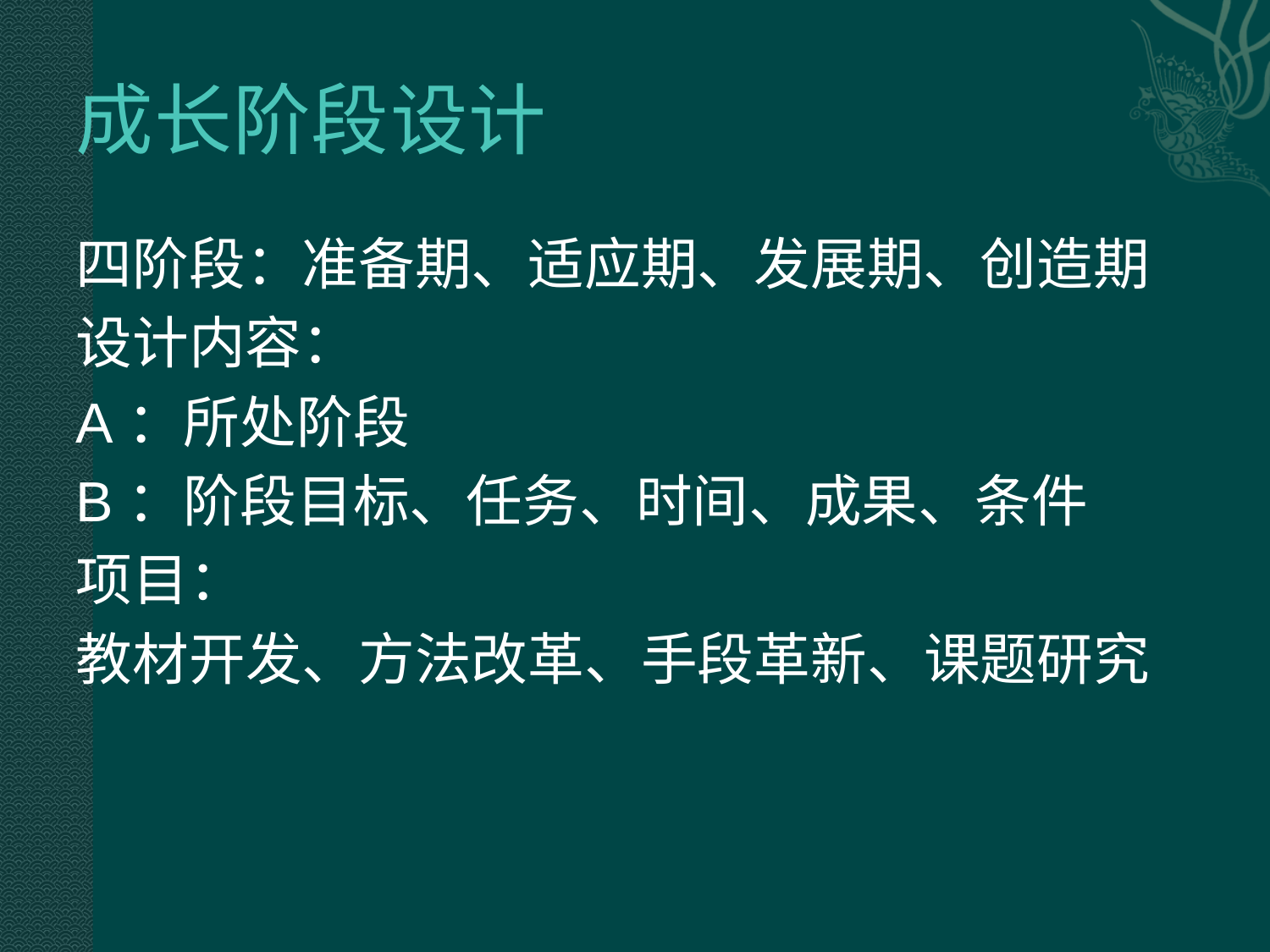

# 成长阶段设计
四阶段：准备期、适应期、发展期、创造期
设计内容：
A：所处阶段
B：阶段目标、任务、时间、成果、条件
项目：
教材开发、方法改革、手段革新、课题研究